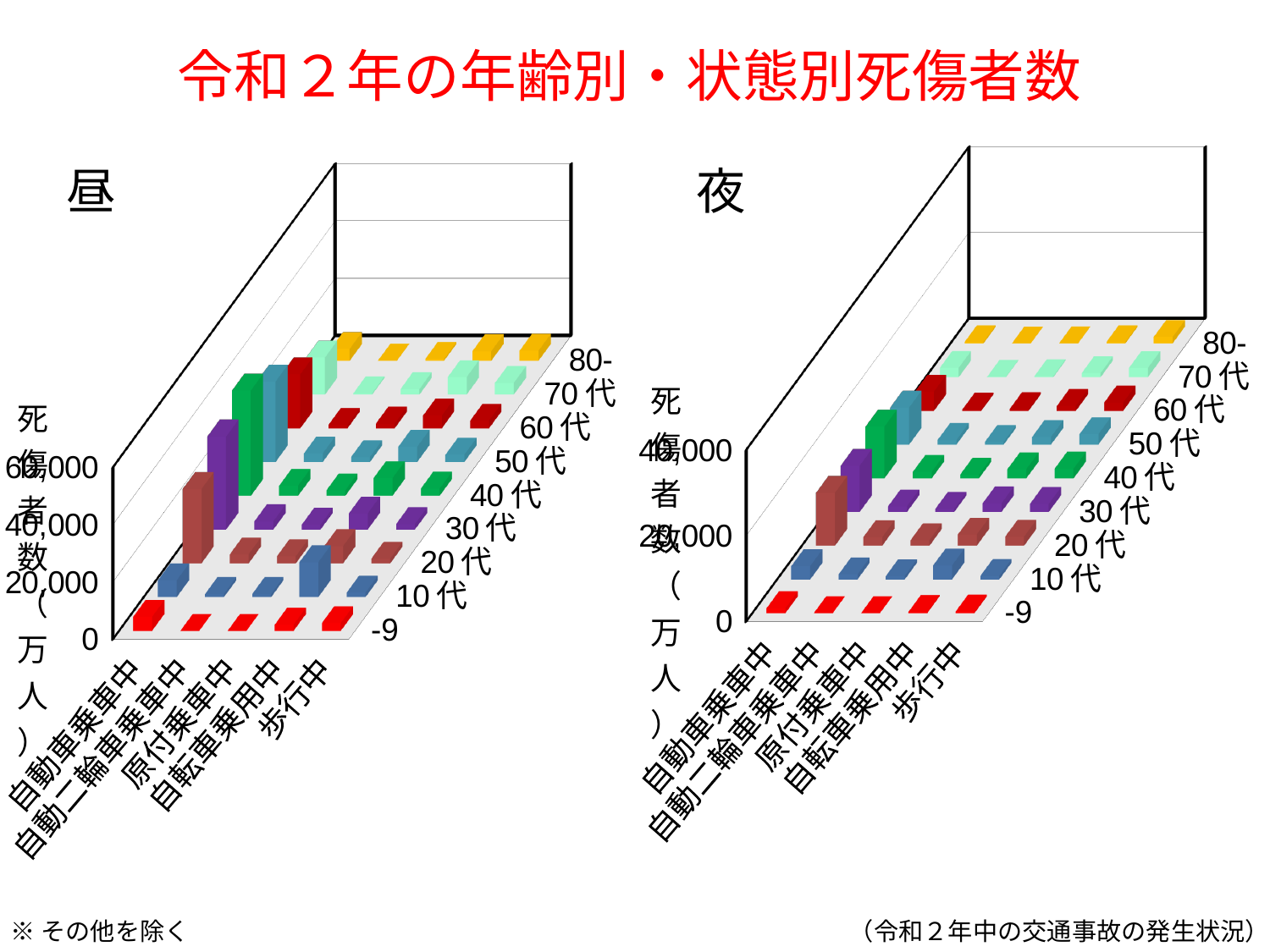

# 令和２年の年齢別・状態別死傷者数

[unsupported chart]

[unsupported chart]

昼
夜
※その他を除く
（令和２年中の交通事故の発生状況）